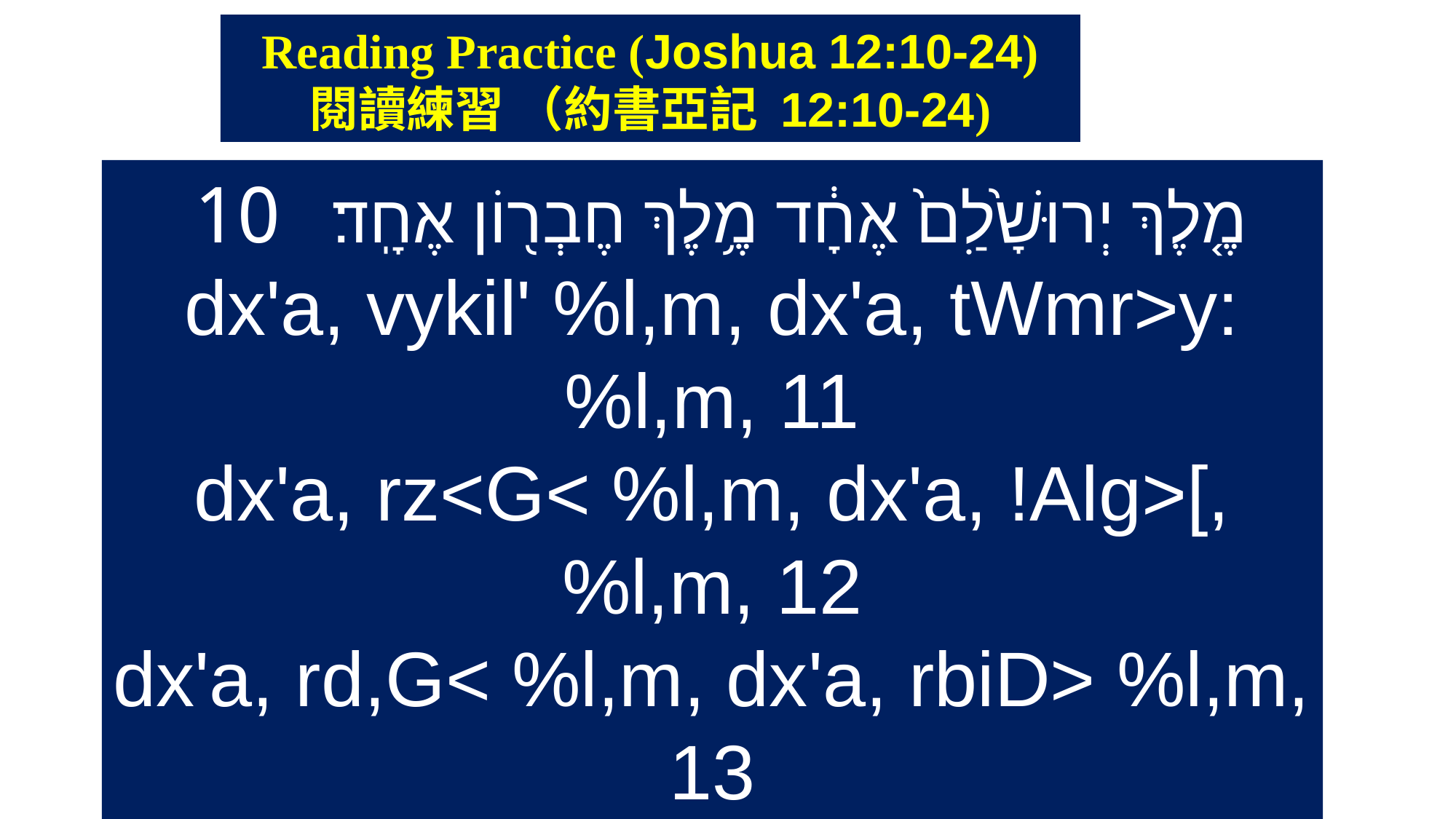

Reading Practice (Joshua 12:10-24)
閱讀練習 （約書亞記 12:10-24)
‎ מֶ֤לֶךְ יְרוּשָׁ֙לִַם֙ אֶחָ֔ד מֶ֥לֶךְ חֶבְר֖וֹן אֶחָֽד׃   10
dx'a, vykil' %l,m, dx'a, tWmr>y: %l,m, 11
dx'a, rz<G< %l,m, dx'a, !Alg>[, %l,m, 12
dx'a, rd,G< %l,m, dx'a, rbiD> %l,m, 13
dx'a, dr'[] %l,m, dx'a, hm'r>x' %l,m, 14
dx'a, ~L'du[] %l,m, dx'a, hn"b.li %l,m, 15